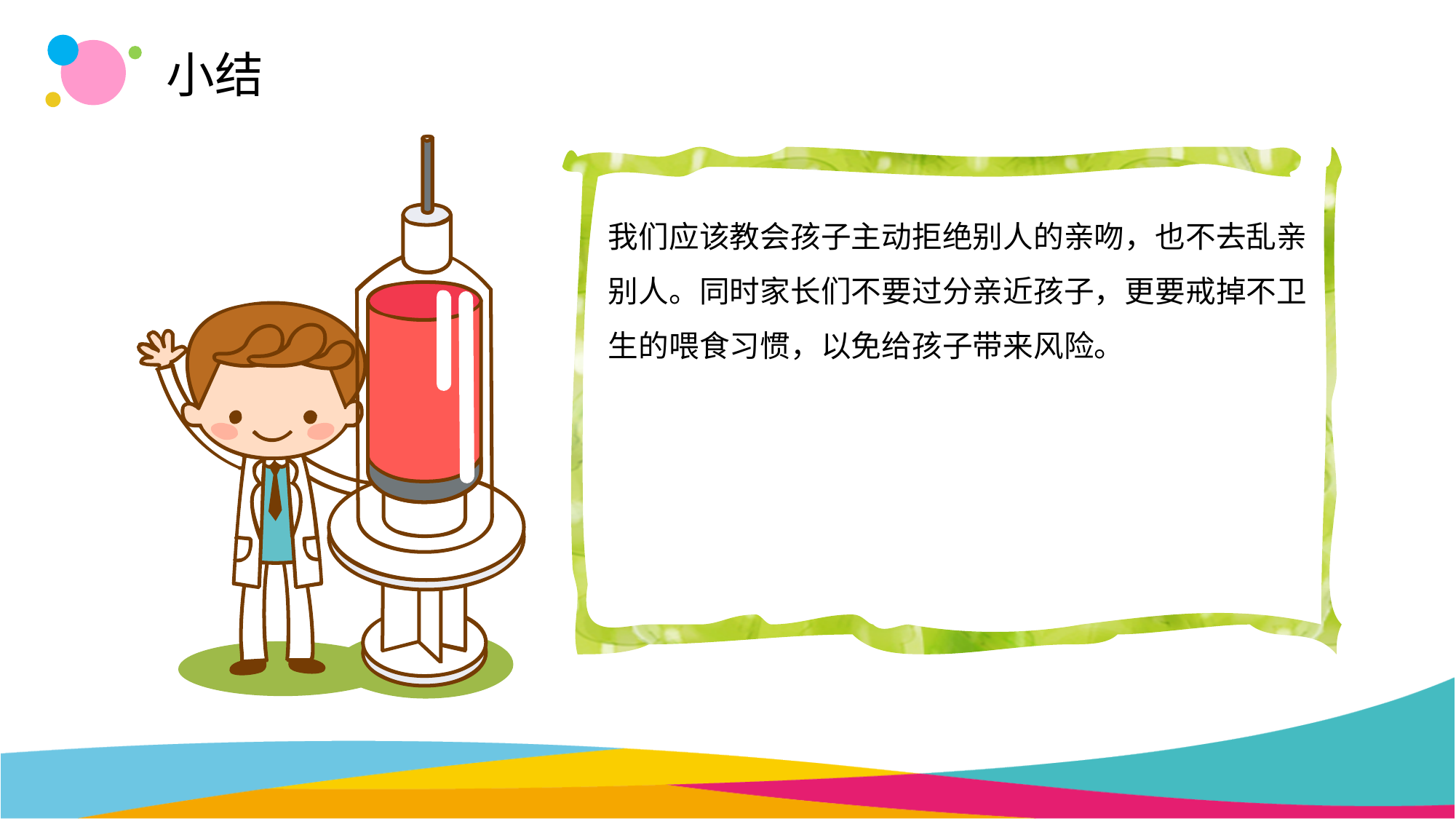

小结

我们应该教会孩子主动拒绝别人的亲吻，也不去乱亲别人。同时家长们不要过分亲近孩子，更要戒掉不卫生的喂食习惯，以免给孩子带来风险。